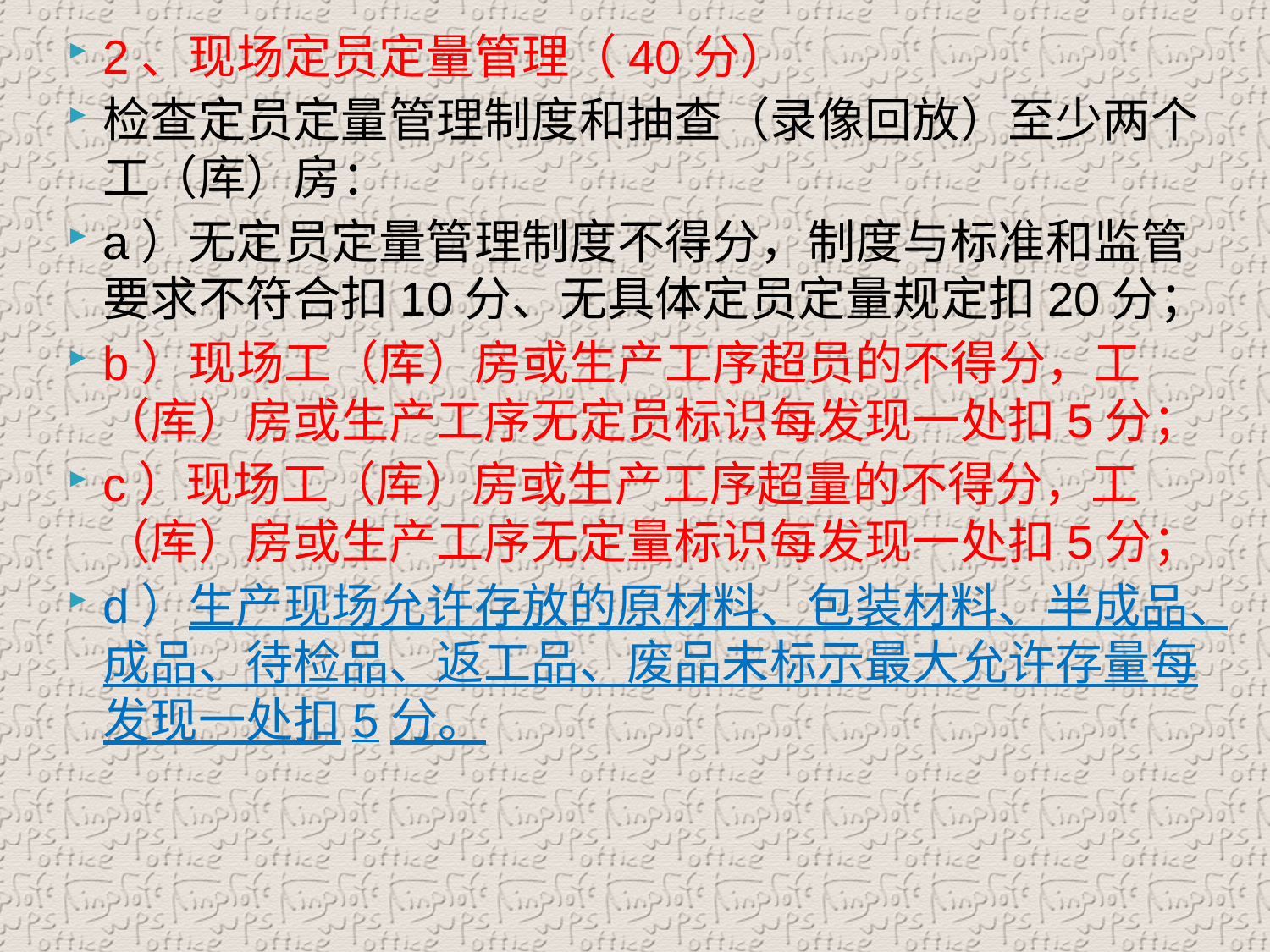

2、现场定员定量管理（40分）
检查定员定量管理制度和抽查（录像回放）至少两个工（库）房：
a）无定员定量管理制度不得分，制度与标准和监管要求不符合扣10分、无具体定员定量规定扣20分；
b）现场工（库）房或生产工序超员的不得分，工（库）房或生产工序无定员标识每发现一处扣5分；
c）现场工（库）房或生产工序超量的不得分，工（库）房或生产工序无定量标识每发现一处扣5分；
d）生产现场允许存放的原材料、包装材料、半成品、成品、待检品、返工品、废品未标示最大允许存量每发现一处扣5分。